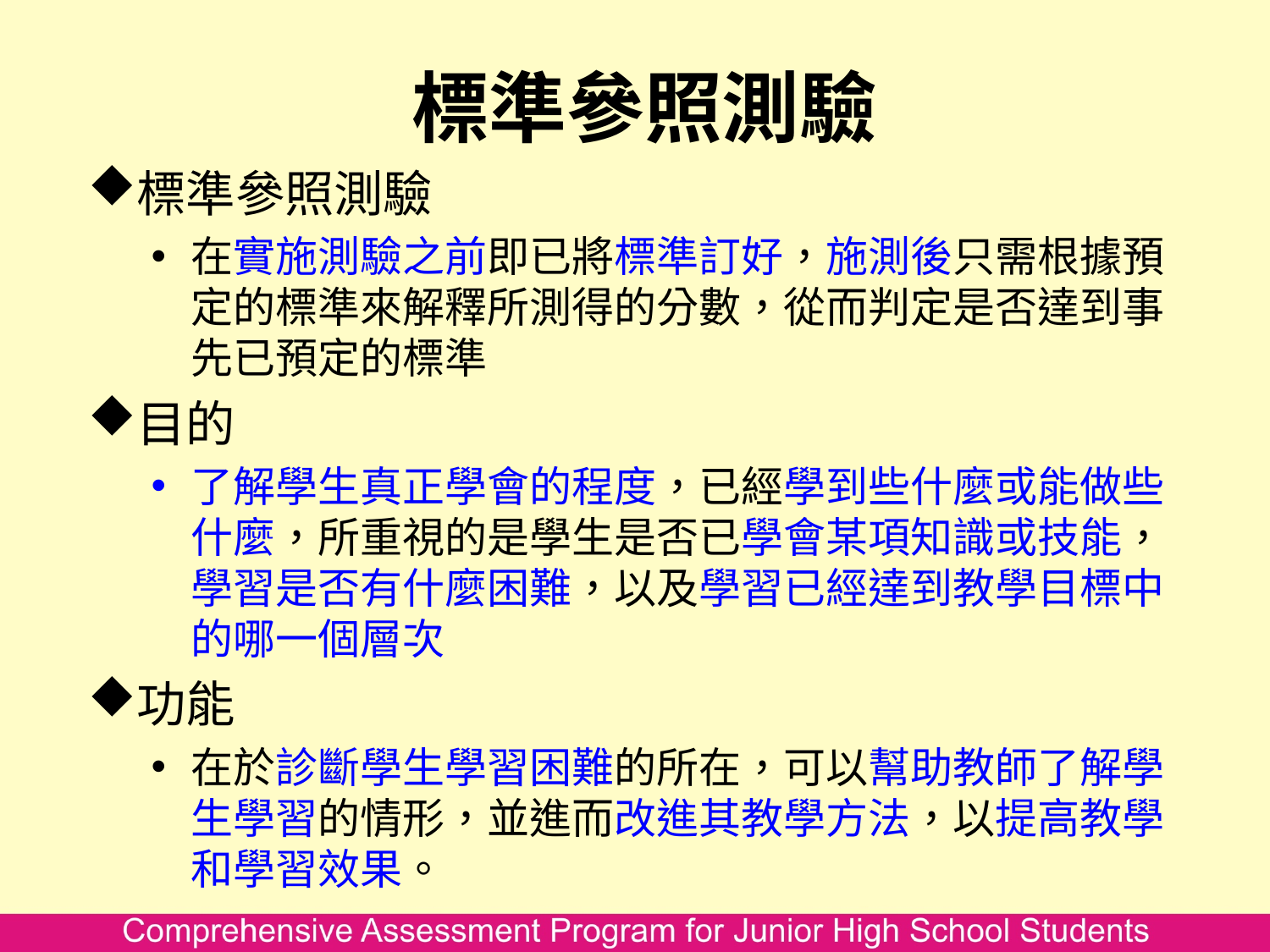

# 標準參照測驗
標準參照測驗
在實施測驗之前即已將標準訂好，施測後只需根據預定的標準來解釋所測得的分數，從而判定是否達到事先已預定的標準
目的
了解學生真正學會的程度，已經學到些什麼或能做些什麼，所重視的是學生是否已學會某項知識或技能，學習是否有什麼困難，以及學習已經達到教學目標中的哪一個層次
功能
在於診斷學生學習困難的所在，可以幫助教師了解學生學習的情形，並進而改進其教學方法，以提高教學和學習效果。